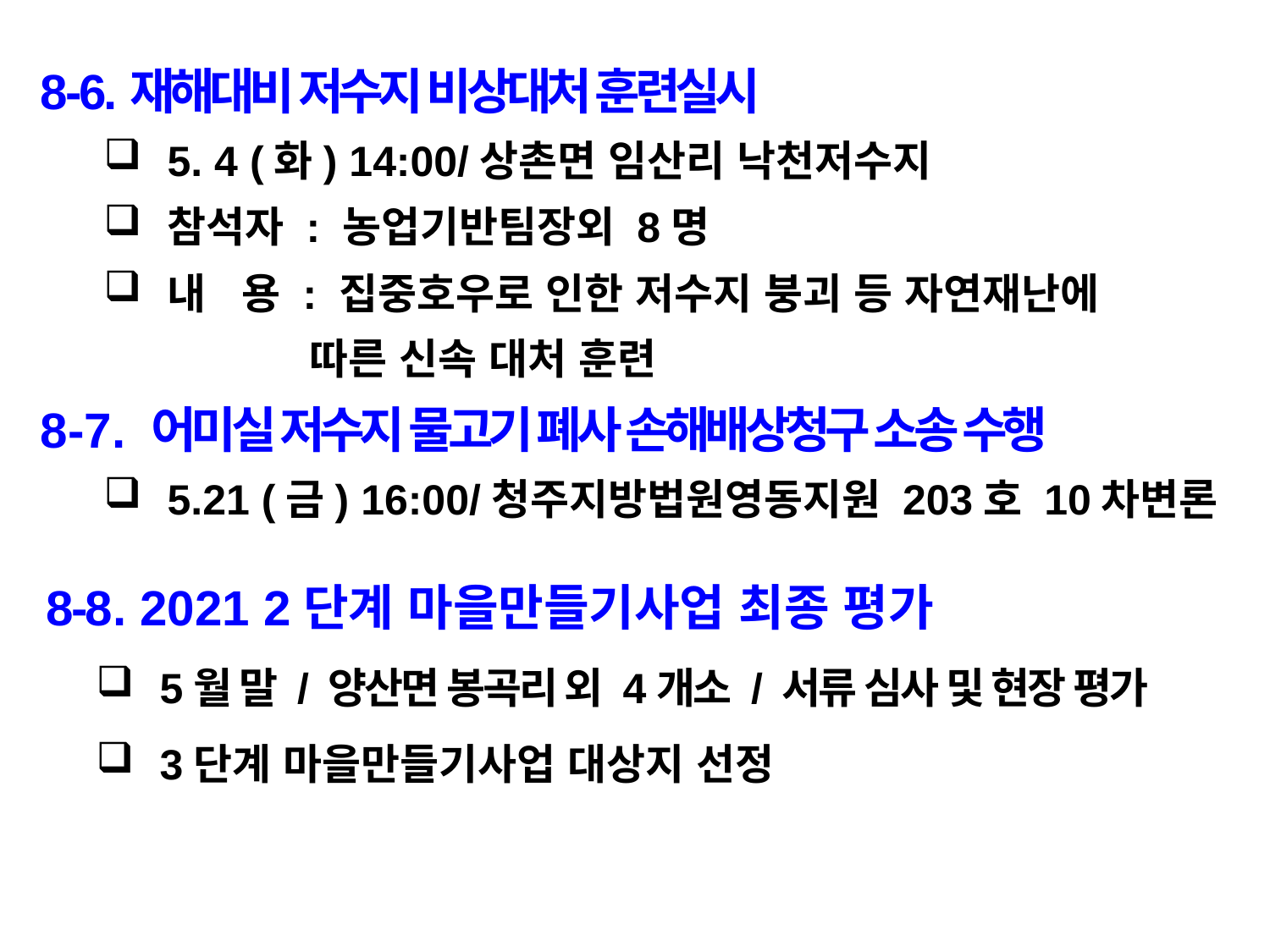

8-6.재해대비 저수지 비상대처 훈련실시
5. 4 (화) 14:00/상촌면 임산리 낙천저수지
참석자 : 농업기반팀장외 8명
내   용 : 집중호우로 인한 저수지 붕괴 등 자연재난에
            따른 신속 대처 훈련

8-7. 어미실 저수지 물고기 폐사 손해배상청구 소송 수행
5.21 (금) 16:00/청주지방법원영동지원 203호 10차변론

 8-8. 2021 2단계 마을만들기사업 최종 평가
5월 말 / 양산면 봉곡리 외 4개소 / 서류 심사 및 현장 평가
3단계 마을만들기사업 대상지 선정